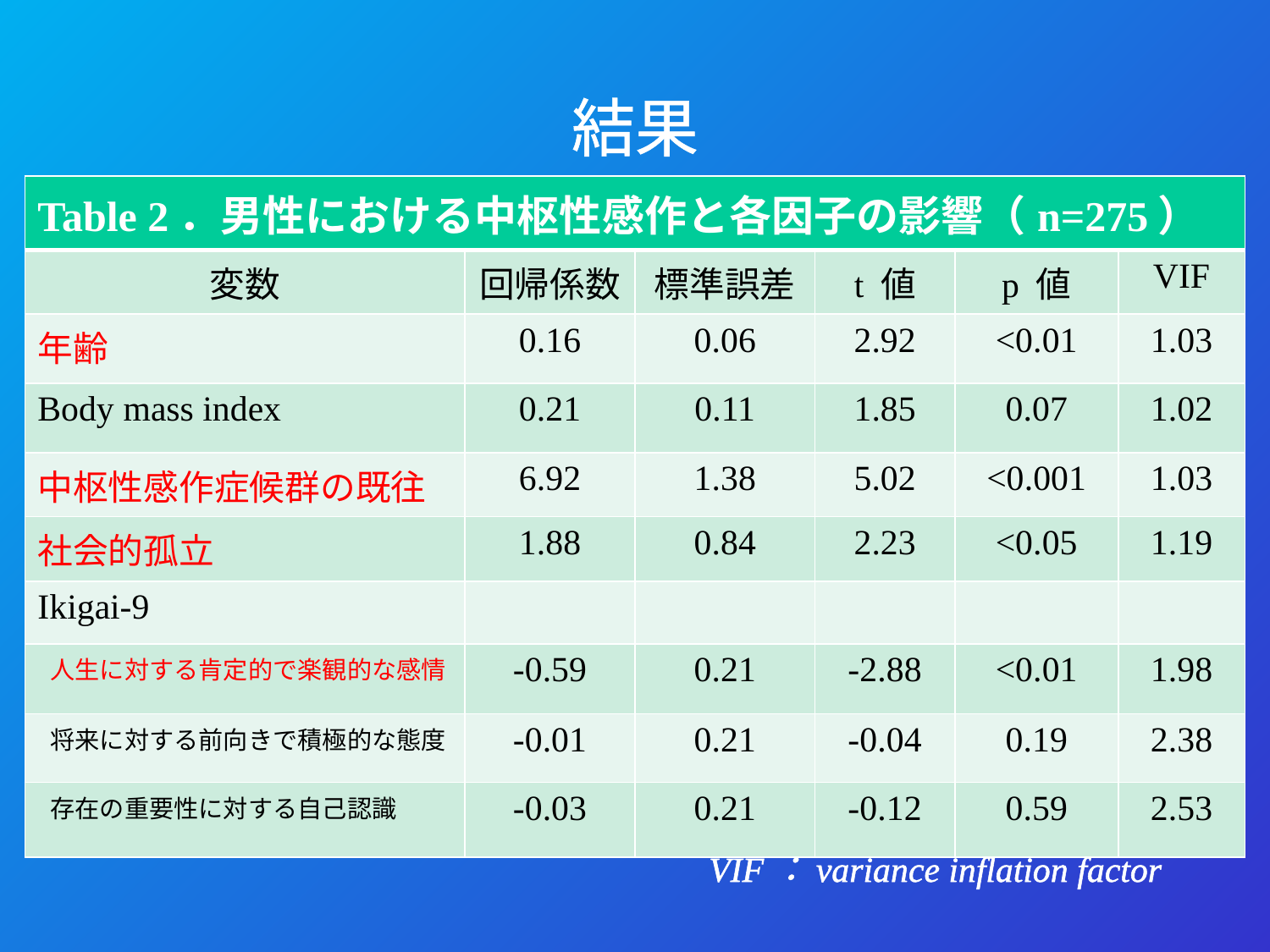

# 結果

 VIF：variance inflation factor

| Table 2．男性における中枢性感作と各因子の影響（n=275） |  |  |  |  |  |
| --- | --- | --- | --- | --- | --- |
| 変数 | 回帰係数 | 標準誤差 | t 値 | p 値 | VIF |
| 年齢 | 0.16 | 0.06 | 2.92 | <0.01 | 1.03 |
| Body mass index | 0.21 | 0.11 | 1.85 | 0.07 | 1.02 |
| 中枢性感作症候群の既往 | 6.92 | 1.38 | 5.02 | <0.001 | 1.03 |
| 社会的孤立 | 1.88 | 0.84 | 2.23 | <0.05 | 1.19 |
| Ikigai-9 |  |  |  |  |  |
| 人生に対する肯定的で楽観的な感情 | -0.59 | 0.21 | -2.88 | <0.01 | 1.98 |
| 将来に対する前向きで積極的な態度 | -0.01 | 0.21 | -0.04 | 0.19 | 2.38 |
| 存在の重要性に対する自己認識 | -0.03 | 0.21 | -0.12 | 0.59 | 2.53 |